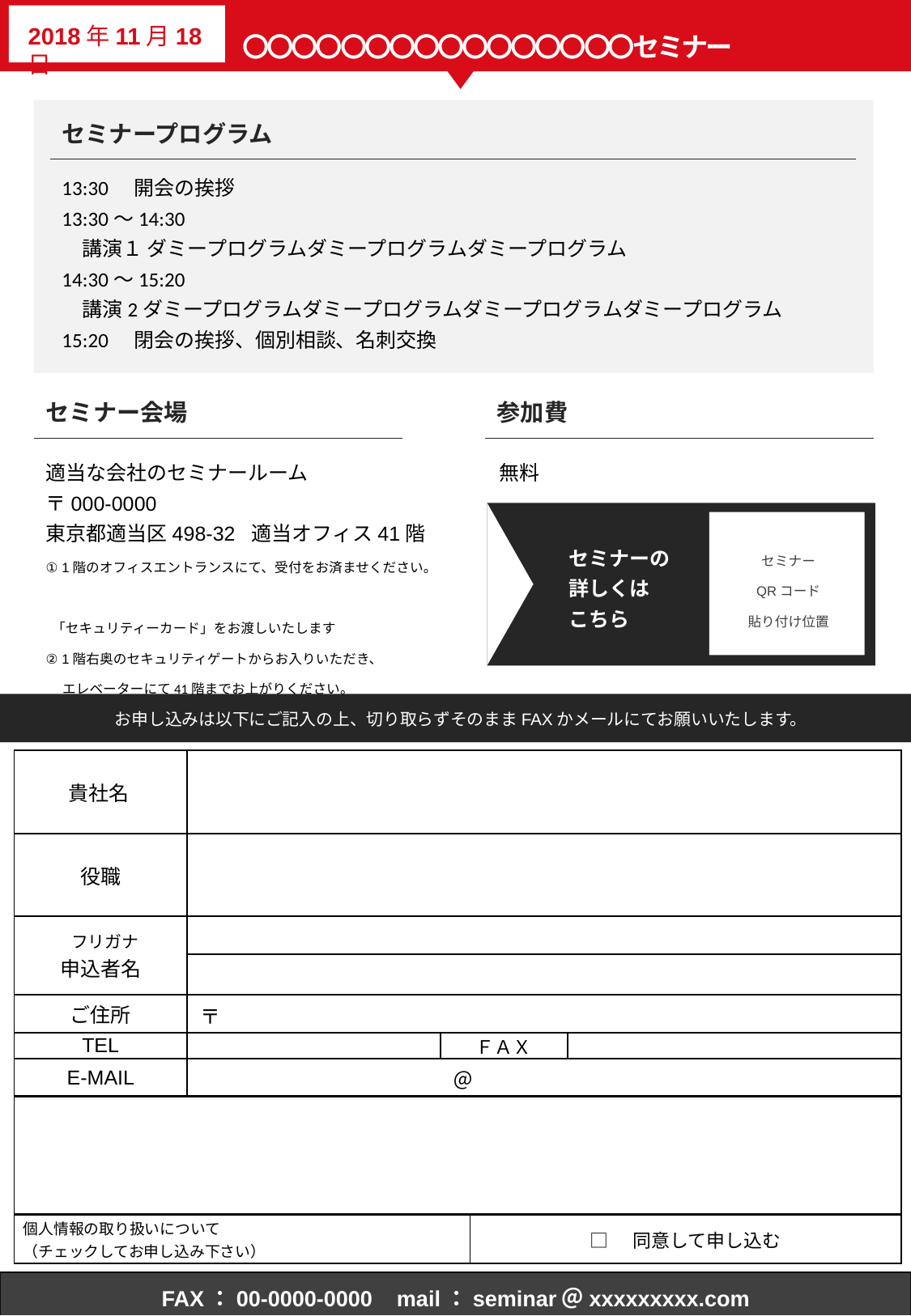

〇〇〇〇〇〇〇〇〇〇〇〇〇〇〇〇セミナー

2018年11月18日

セミナープログラム
13:30　開会の挨拶
13:30～14:30
　講演１ ダミープログラムダミープログラムダミープログラム
14:30～15:20
　講演2ダミープログラムダミープログラムダミープログラムダミープログラム
15:20　閉会の挨拶、個別相談、名刺交換
セミナー会場
参加費
適当な会社のセミナールーム
〒000-0000
東京都適当区498-32  適当オフィス41階
① 1階のオフィスエントランスにて、受付をお済ませください。
  「セキュリティーカード」をお渡しいたします
② 1階右奥のセキュリティゲートからお入りいただき、
　 エレベーターにて41階までお上がりください。
無料

セミナー
QRコード
貼り付け位置
セミナーの
詳しくは
こちら

お申し込みは以下にご記入の上、切り取らずそのままFAXかメールにてお願いいたします。
| 貴社名 |  |  |  |
| --- | --- | --- | --- |
| 役職 |  |  |  |
| フリガナ 申込者名 |  |  |  |
|  |  |  |  |
| ご住所 | 〒 |  |  |
| TEL |  | ＦＡＸ |  |
| E-MAIL | ＠ |  |  |
|  |  |  |  |
| 個人情報の取り扱いについて （チェックしてお申し込み下さい） | □　同意して申し込む |
| --- | --- |

FAX：00-0000-0000    mail：seminar＠xxxxxxxxx.com